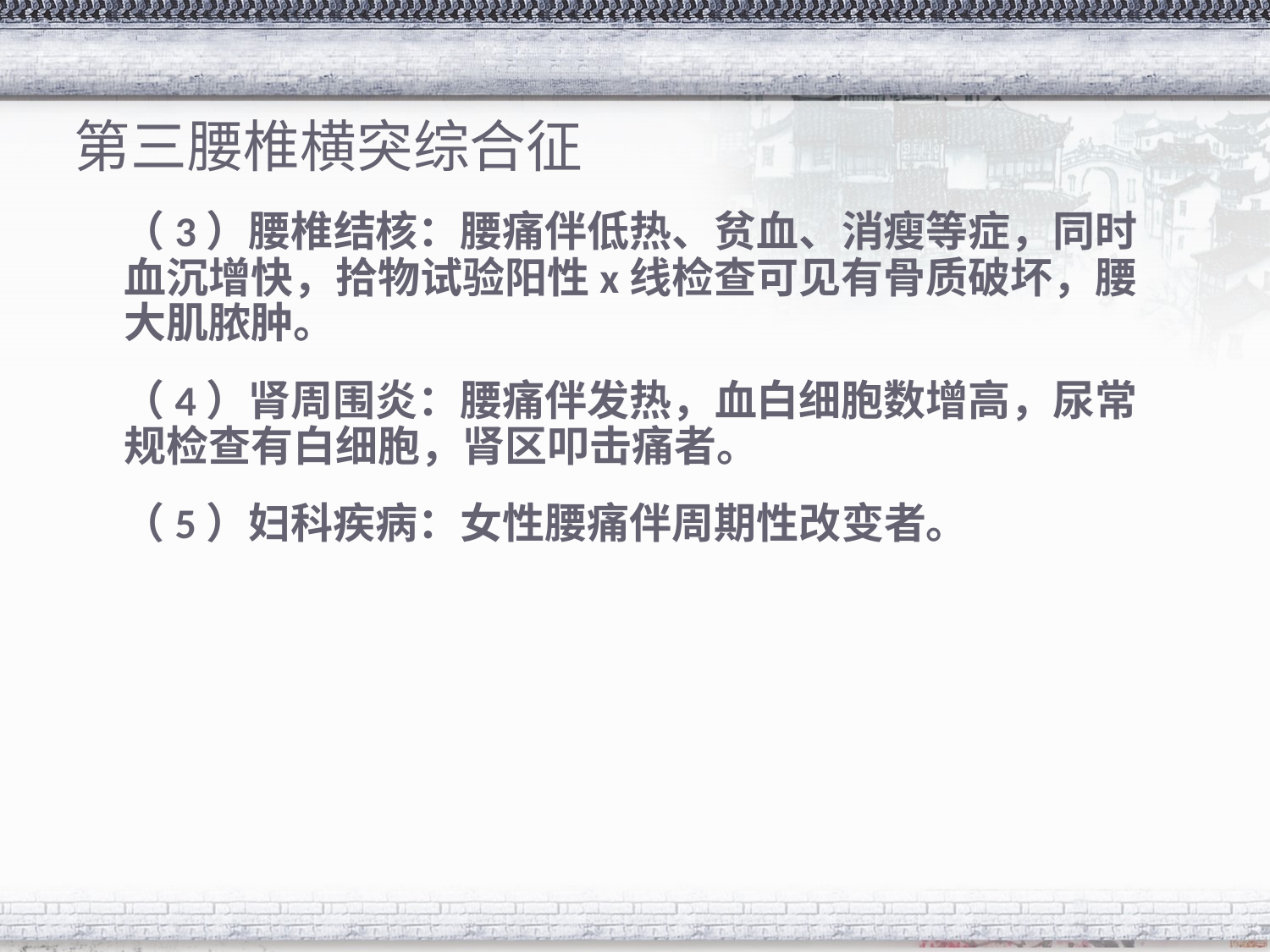

# 第三腰椎横突综合征
    （3）腰椎结核：腰痛伴低热、贫血、消瘦等症，同时血沉增快，拾物试验阳性x线检查可见有骨质破坏，腰大肌脓肿。
    （4）肾周围炎：腰痛伴发热，血白细胞数增高，尿常规检查有白细胞，肾区叩击痛者。
    （5）妇科疾病：女性腰痛伴周期性改变者。